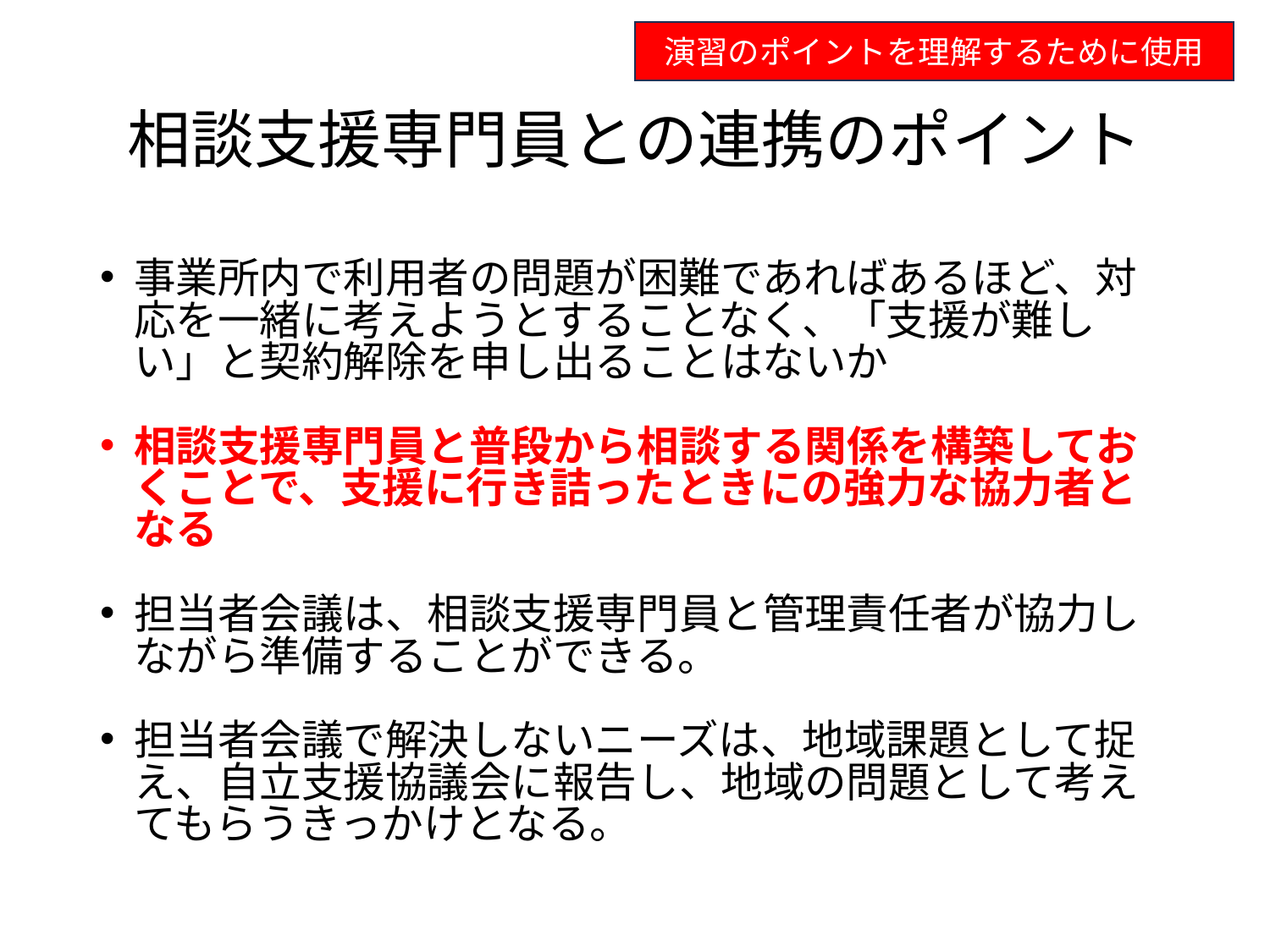

演習のポイントを理解するために使用
# 相談支援専門員との連携のポイント
事業所内で利用者の問題が困難であればあるほど、対応を一緒に考えようとすることなく、「支援が難しい」と契約解除を申し出ることはないか

相談支援専門員と普段から相談する関係を構築しておくことで、支援に行き詰ったときにの強力な協力者となる

担当者会議は、相談支援専門員と管理責任者が協力しながら準備することができる。

担当者会議で解決しないニーズは、地域課題として捉え、自立支援協議会に報告し、地域の問題として考えてもらうきっかけとなる。